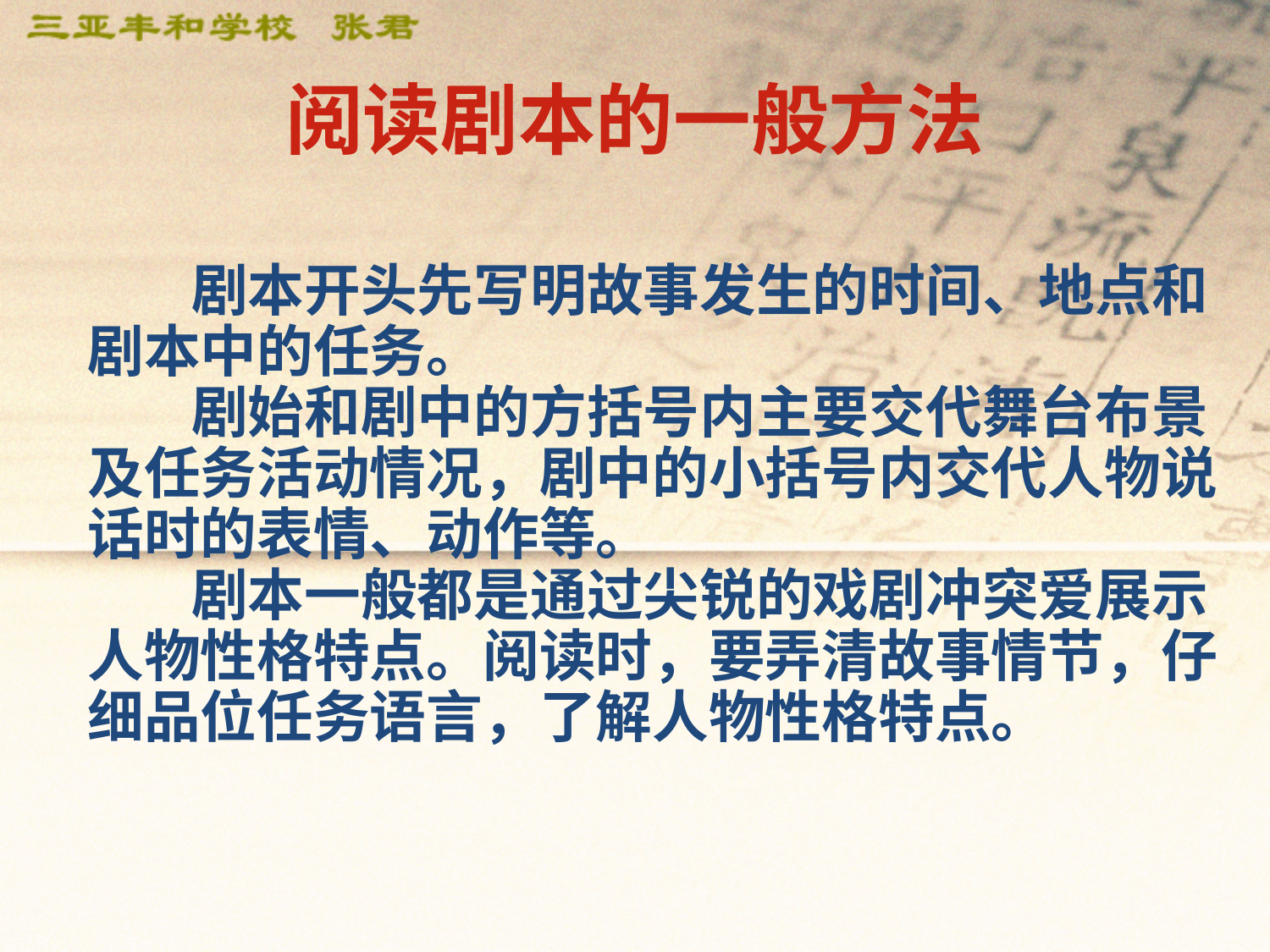

# 阅读剧本的一般方法
       剧本开头先写明故事发生的时间、地点和剧本中的任务。
       剧始和剧中的方括号内主要交代舞台布景及任务活动情况，剧中的小括号内交代人物说话时的表情、动作等。
       剧本一般都是通过尖锐的戏剧冲突爱展示人物性格特点。阅读时，要弄清故事情节，仔细品位任务语言，了解人物性格特点。